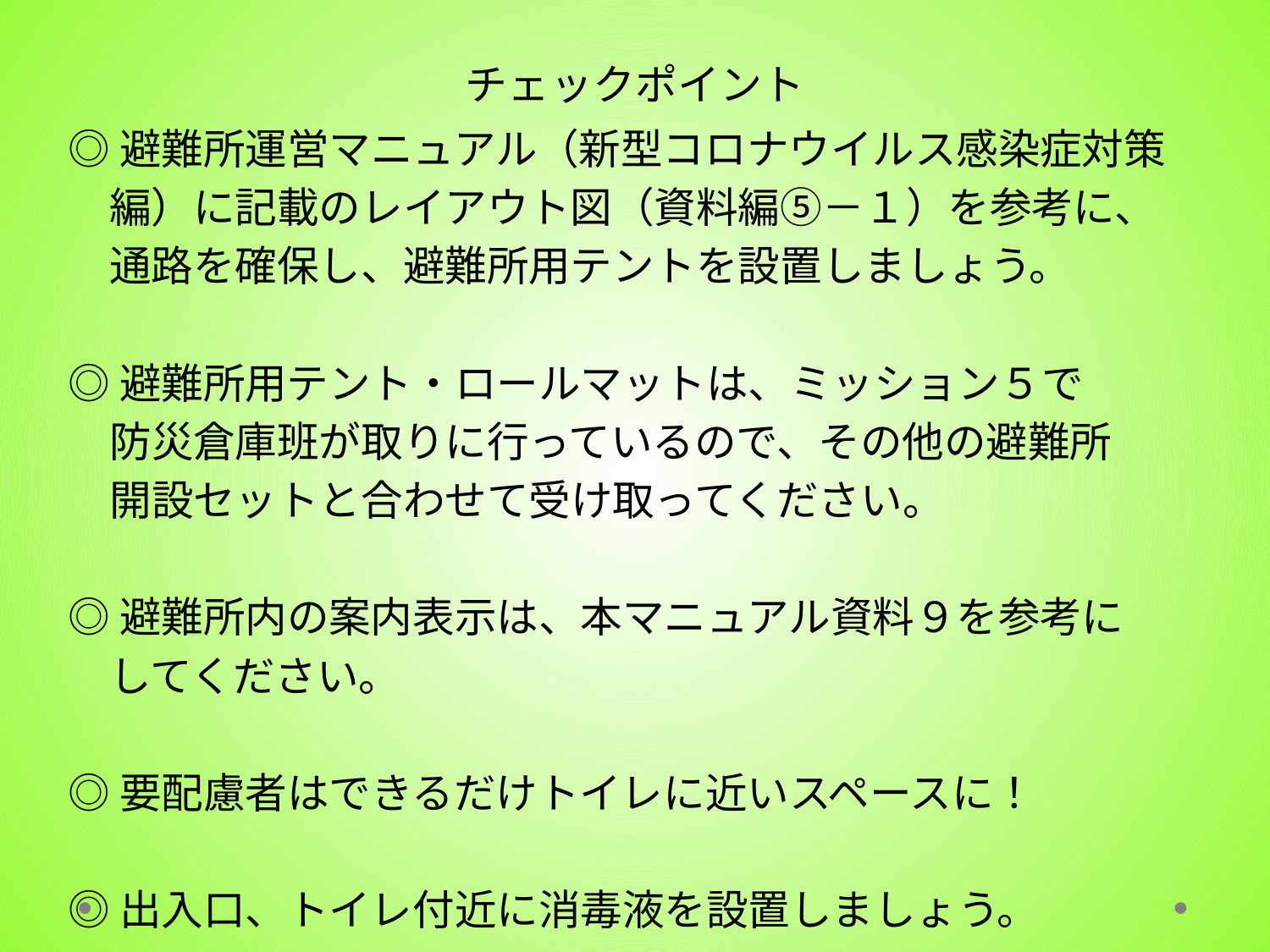

# チェックポイント
◎避難所運営マニュアル（新型コロナウイルス感染症対策
　編）に記載のレイアウト図（資料編⑤－１）を参考に、
　通路を確保し、避難所用テントを設置しましょう。

◎避難所用テント・ロールマットは、ミッション５で
　防災倉庫班が取りに行っているので、その他の避難所
　開設セットと合わせて受け取ってください。

◎避難所内の案内表示は、本マニュアル資料９を参考に
　してください。

◎要配慮者はできるだけトイレに近いスペースに！

◎出入口、トイレ付近に消毒液を設置しましょう。